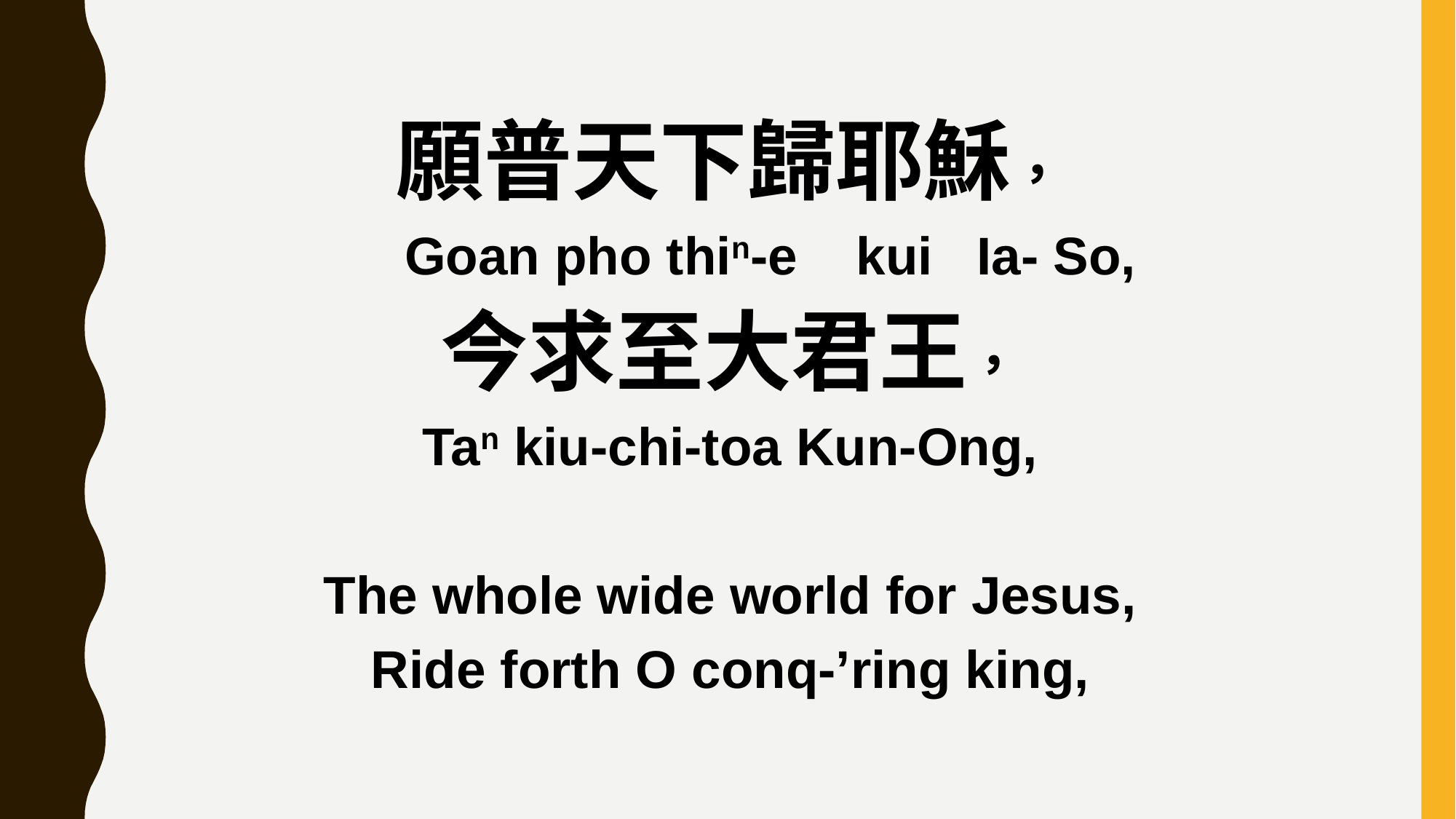

願普天下歸耶穌，
              Goan pho thin-e    kui   Ia- So,
今求至大君王，
Tan kiu-chi-toa Kun-Ong,

The whole wide world for Jesus,
Ride forth O conq-’ring king,